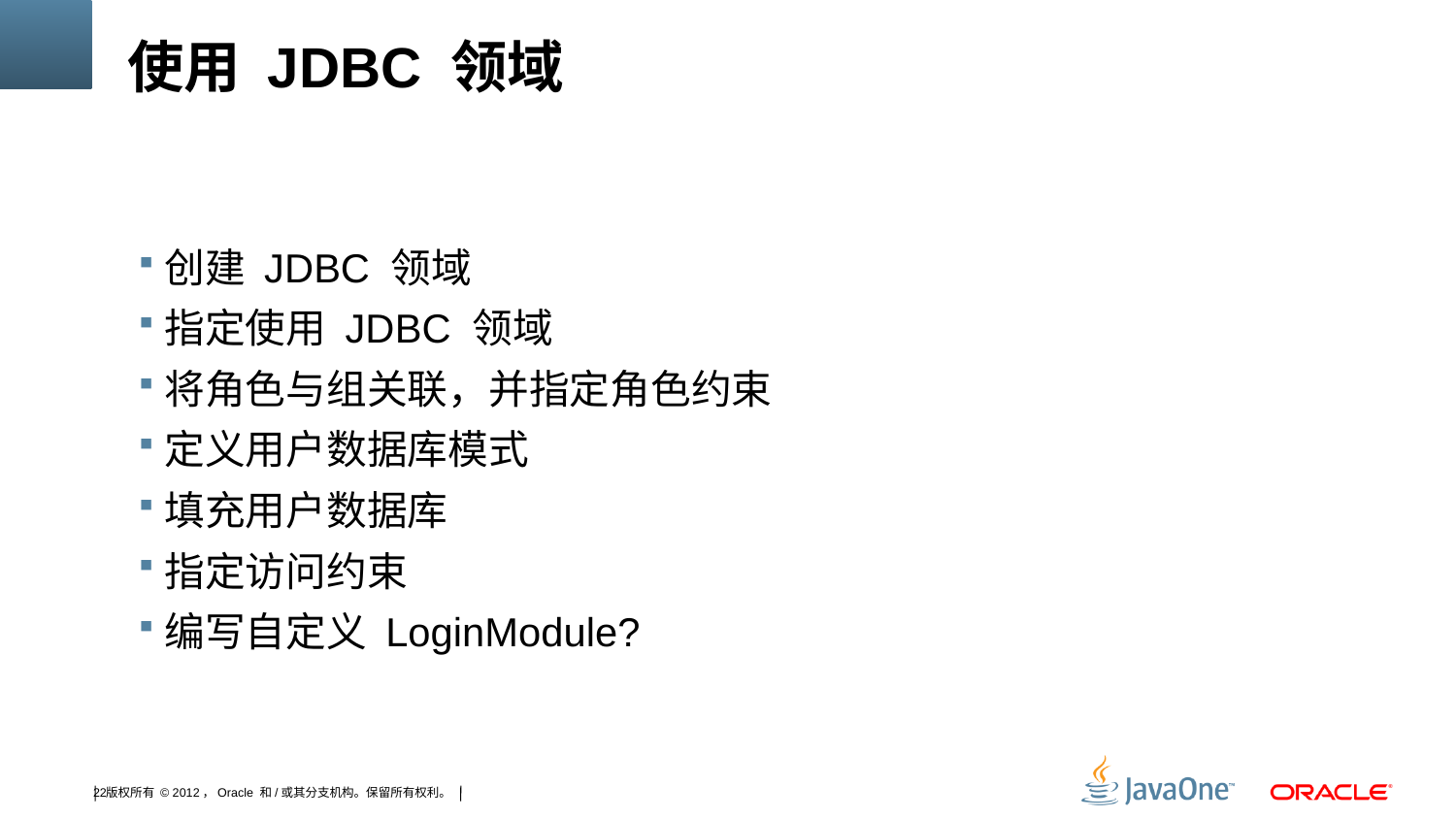

# 使用 JDBC 领域

创建 JDBC 领域
指定使用 JDBC 领域
将角色与组关联，并指定角色约束
定义用户数据库模式
填充用户数据库
指定访问约束
编写自定义 LoginModule?